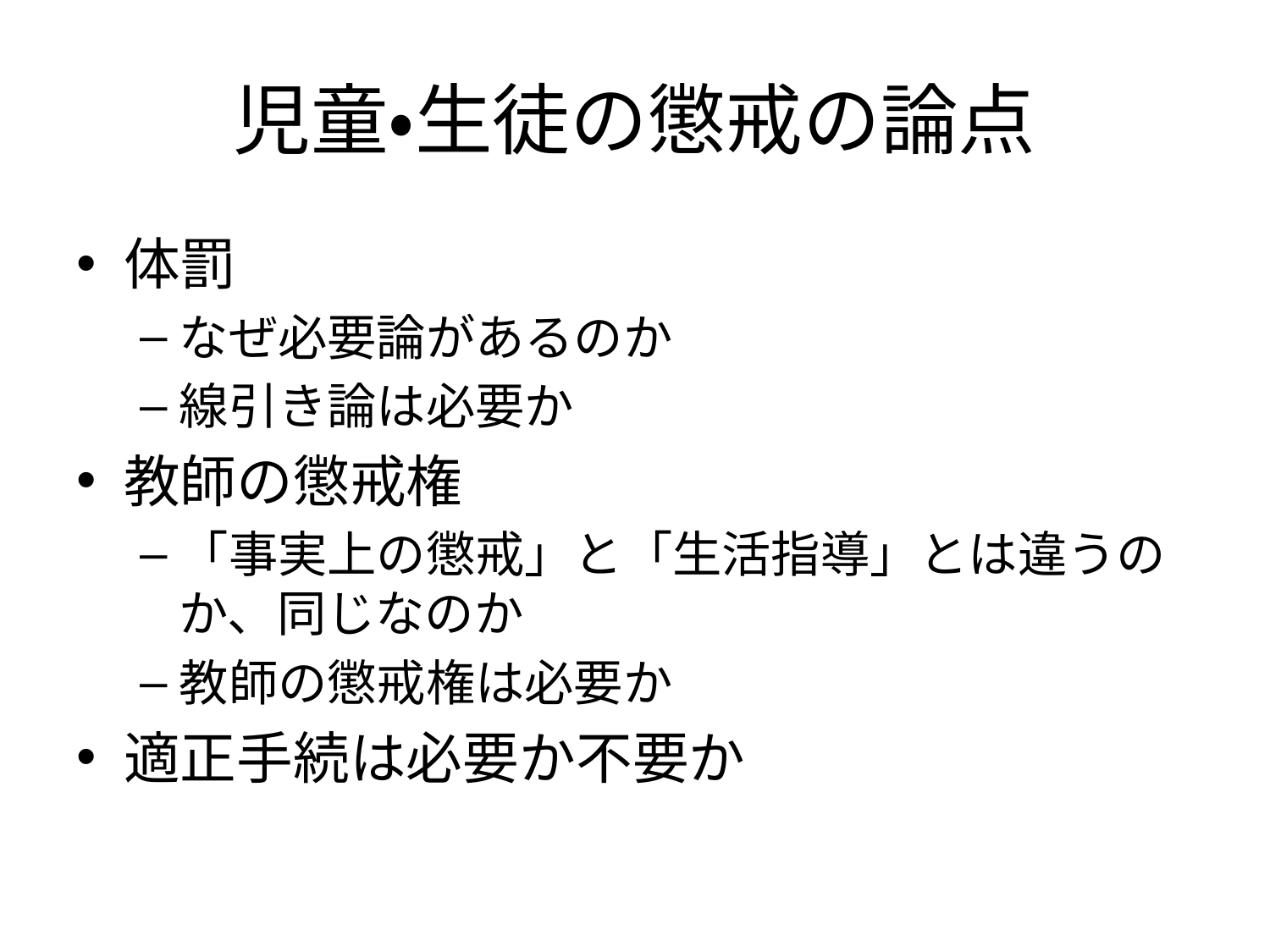

# 児童・生徒の懲戒の論点
体罰
なぜ必要論があるのか
線引き論は必要か
教師の懲戒権
「事実上の懲戒」と「生活指導」とは違うのか、同じなのか
教師の懲戒権は必要か
適正手続は必要か不要か